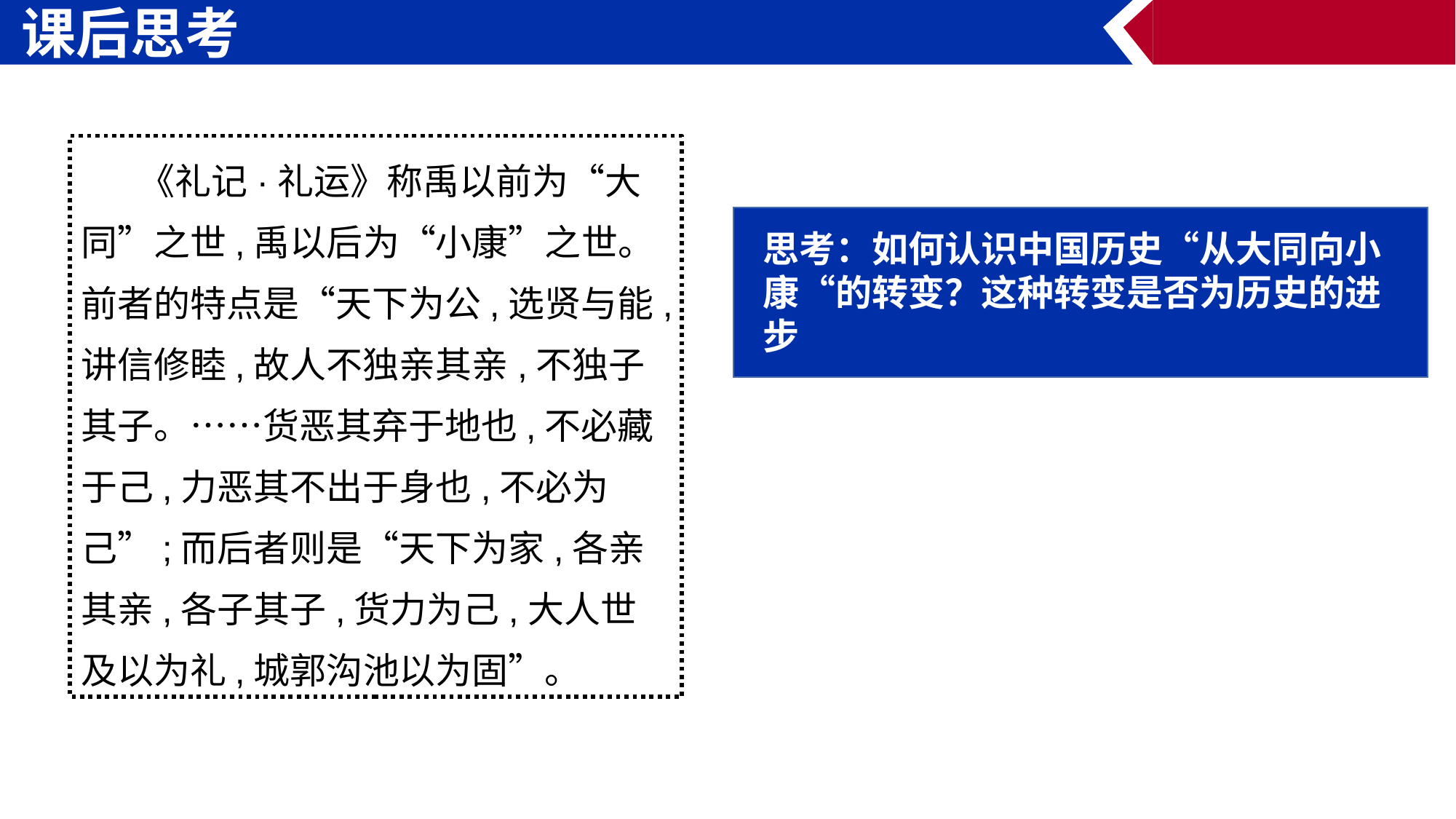

课后思考
      《礼记·礼运》称禹以前为“大同”之世,禹以后为“小康”之世。前者的特点是“天下为公,选贤与能,讲信修睦,故人不独亲其亲,不独子其子。……货恶其弃于地也,不必藏于己,力恶其不出于身也,不必为己”;而后者则是“天下为家,各亲其亲,各子其子,货力为己,大人世及以为礼,城郭沟池以为固”。

思考：如何认识中国历史“从大同向小康“的转变？这种转变是否为历史的进步